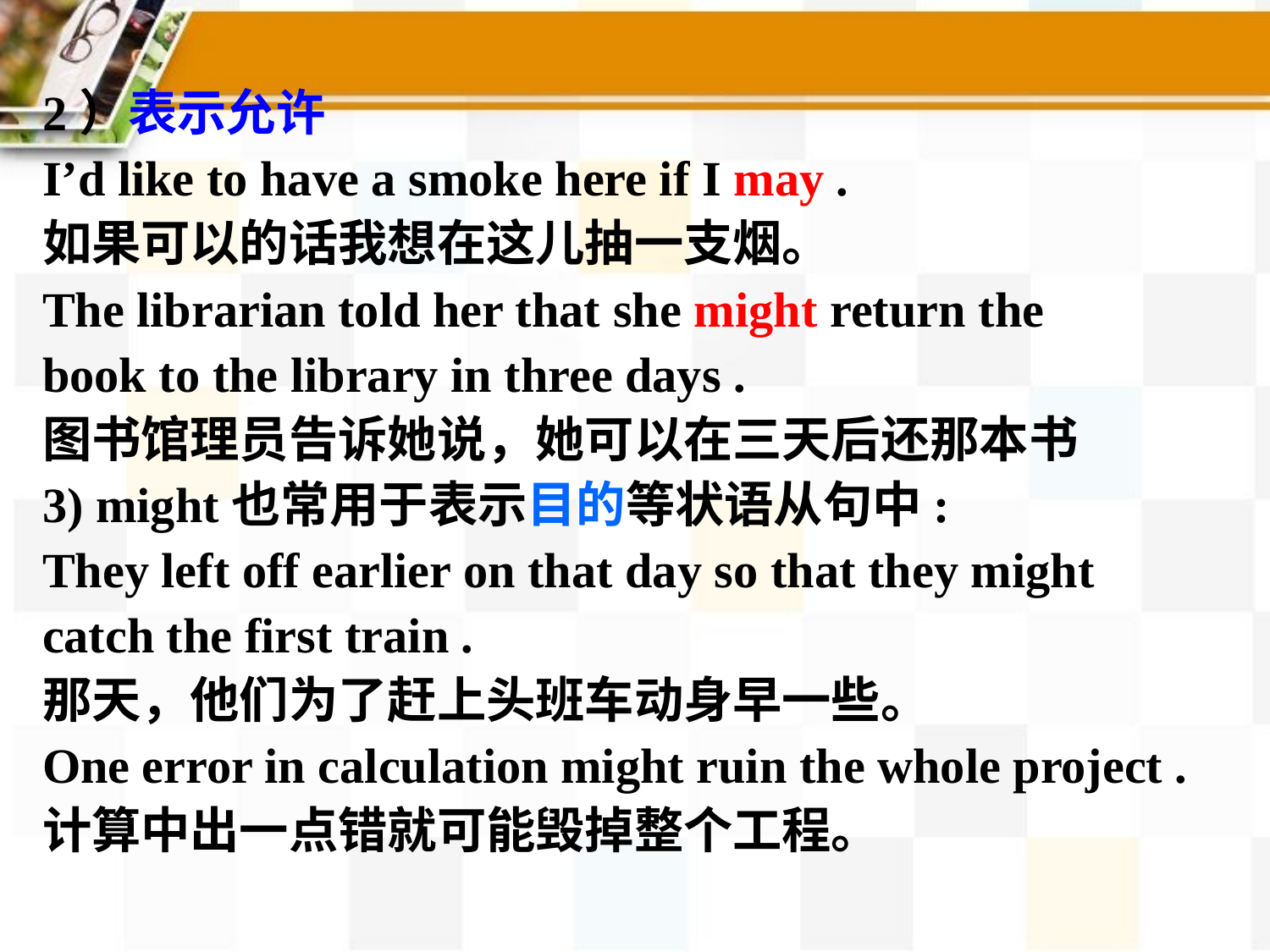

2）表示允许
I’d like to have a smoke here if I may .
如果可以的话我想在这儿抽一支烟。
The librarian told her that she might return the
book to the library in three days .
图书馆理员告诉她说，她可以在三天后还那本书
3) might也常用于表示目的等状语从句中:
They left off earlier on that day so that they might
catch the first train .
那天，他们为了赶上头班车动身早一些。
One error in calculation might ruin the whole project .
计算中出一点错就可能毁掉整个工程。